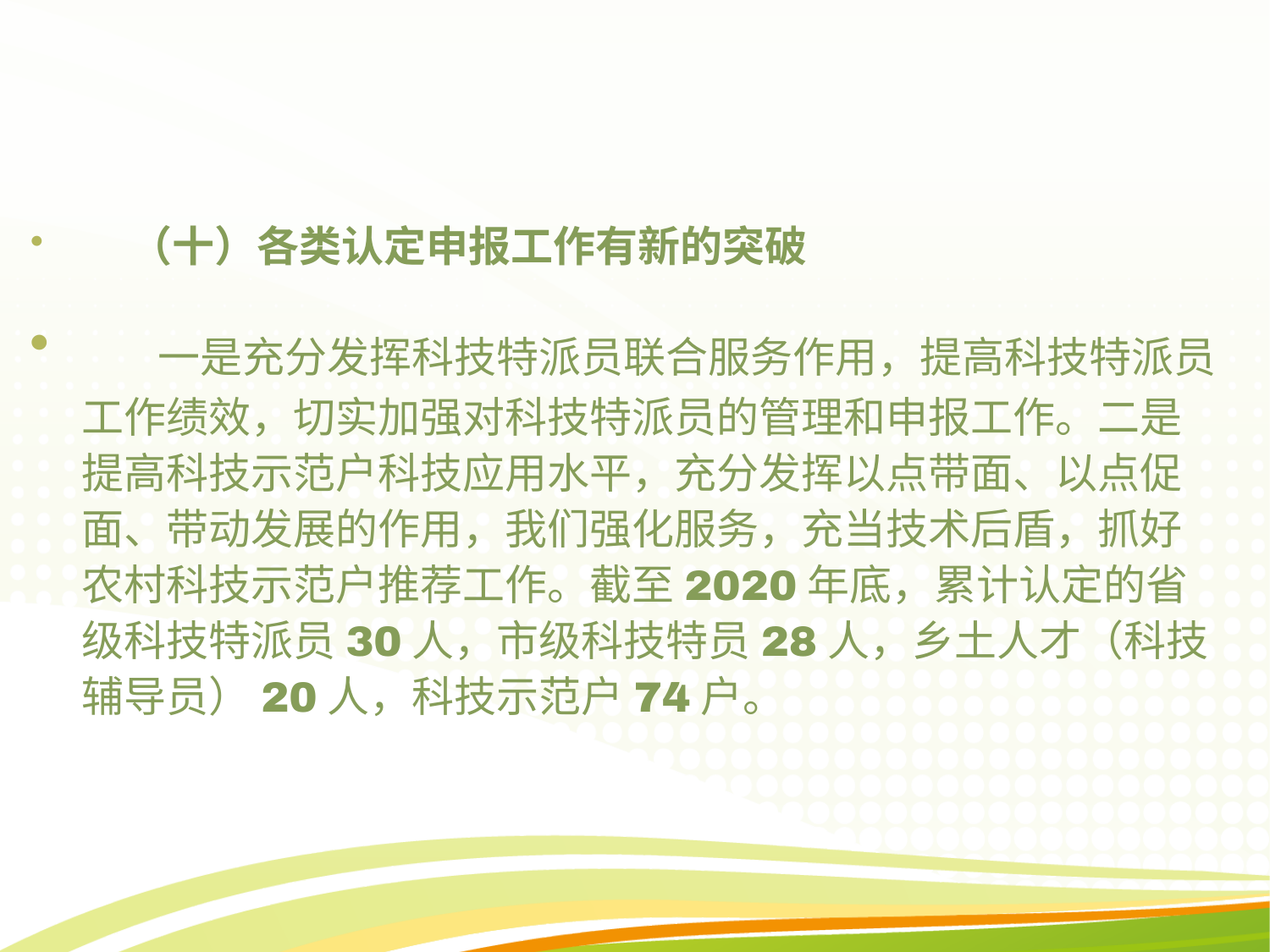

（十）各类认定申报工作有新的突破
     一是充分发挥科技特派员联合服务作用，提高科技特派员工作绩效，切实加强对科技特派员的管理和申报工作。二是提高科技示范户科技应用水平，充分发挥以点带面、以点促面、带动发展的作用，我们强化服务，充当技术后盾，抓好农村科技示范户推荐工作。截至2020年底，累计认定的省级科技特派员30人，市级科技特员28人，乡土人才（科技辅导员）20人，科技示范户74户。